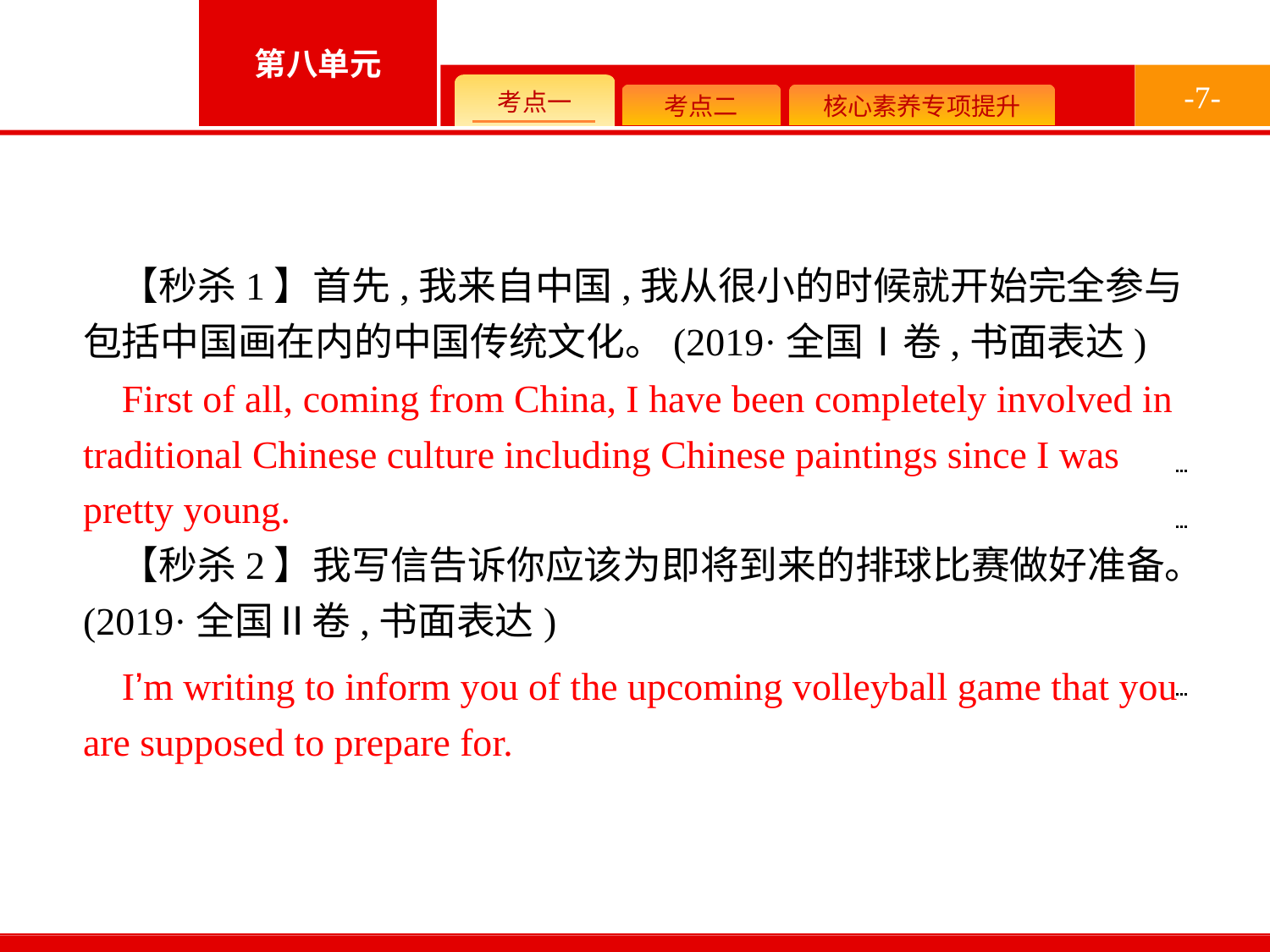

-7-
【秒杀1】首先,我来自中国,我从很小的时候就开始完全参与包括中国画在内的中国传统文化。(2019·全国Ⅰ卷,书面表达)

【秒杀2】我写信告诉你应该为即将到来的排球比赛做好准备。(2019·全国Ⅱ卷,书面表达)

First of all, coming from China, I have been completely involved in traditional Chinese culture including Chinese paintings since I was pretty young.
I’m writing to inform you of the upcoming volleyball game that you are supposed to prepare for.